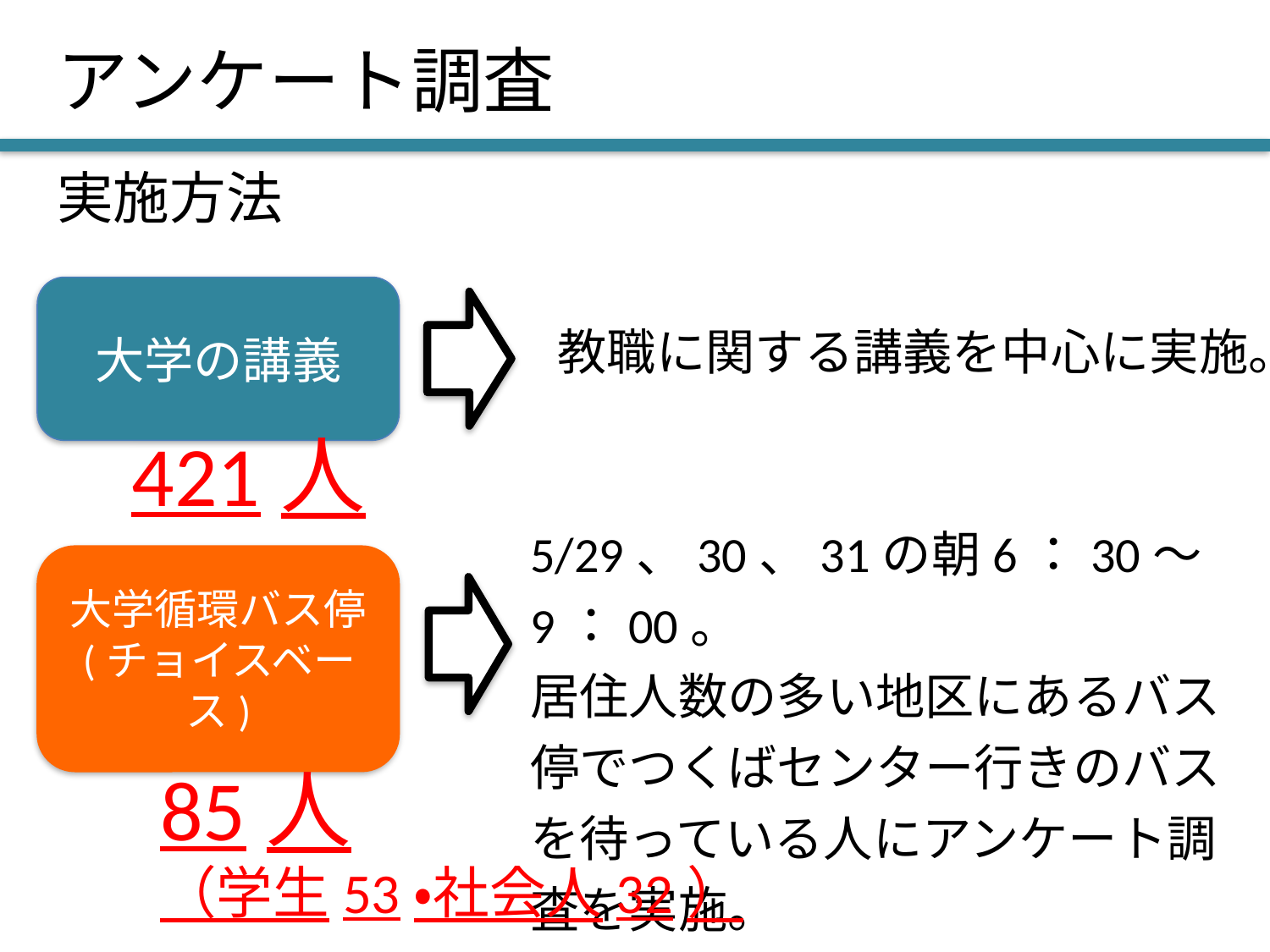

# アンケート調査

実施方法
大学の講義

教職に関する講義を中心に実施。
421人
5/29、30、31の朝6：30〜9：00。
居住人数の多い地区にあるバス停でつくばセンター行きのバスを待っている人にアンケート調査を実施。
大学循環バス停
(チョイスベース)

85人
（学生53・社会人32）